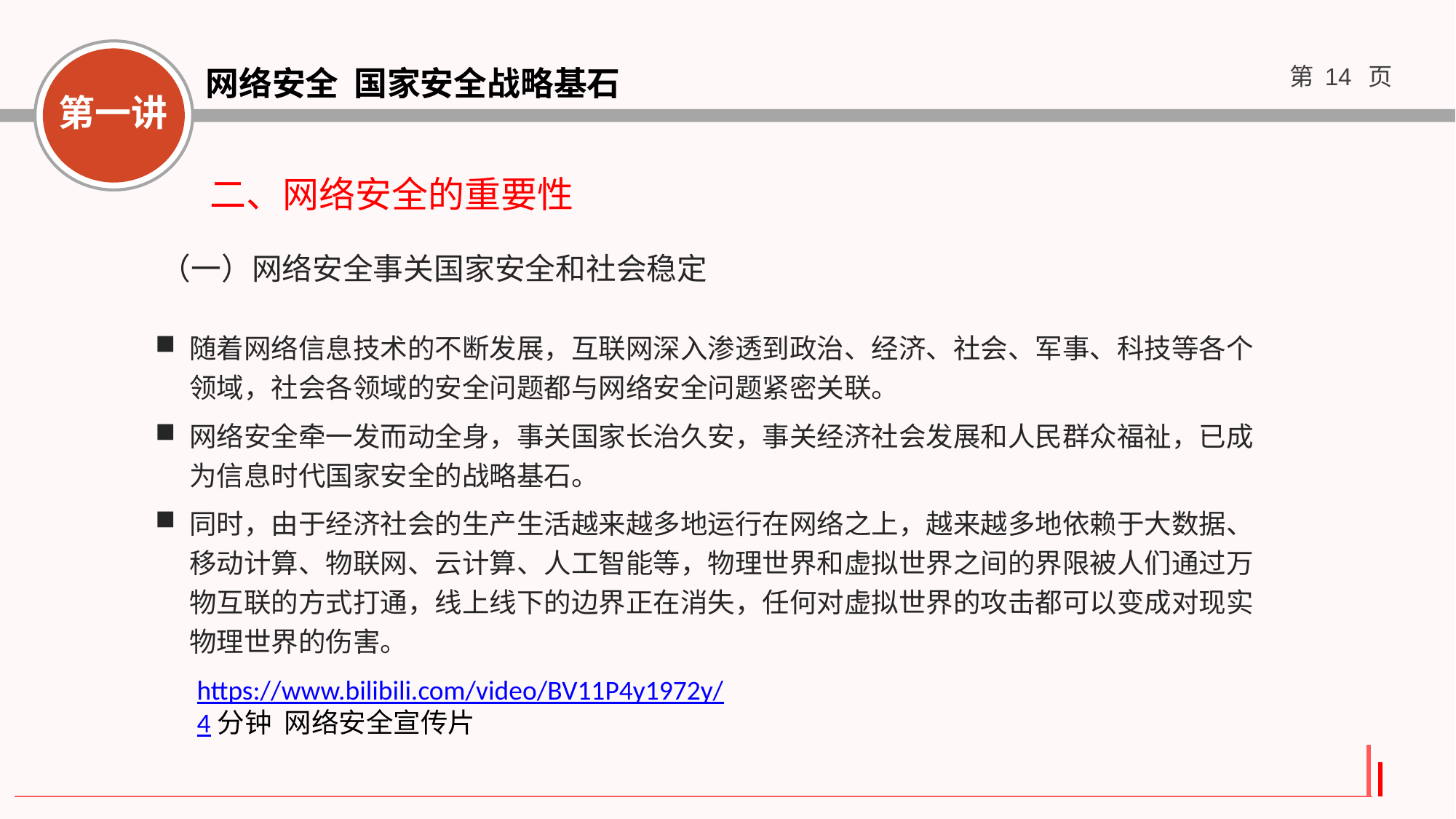

二、网络安全的重要性
（一）网络安全事关国家安全和社会稳定
随着网络信息技术的不断发展，互联网深入渗透到政治、经济、社会、军事、科技等各个领域，社会各领域的安全问题都与网络安全问题紧密关联。
网络安全牵一发而动全身，事关国家长治久安，事关经济社会发展和人民群众福祉，已成为信息时代国家安全的战略基石。
同时，由于经济社会的生产生活越来越多地运行在网络之上，越来越多地依赖于大数据、移动计算、物联网、云计算、人工智能等，物理世界和虚拟世界之间的界限被人们通过万物互联的方式打通，线上线下的边界正在消失，任何对虚拟世界的攻击都可以变成对现实物理世界的伤害。
https://www.bilibili.com/video/BV11P4y1972y/4分钟  网络安全宣传片